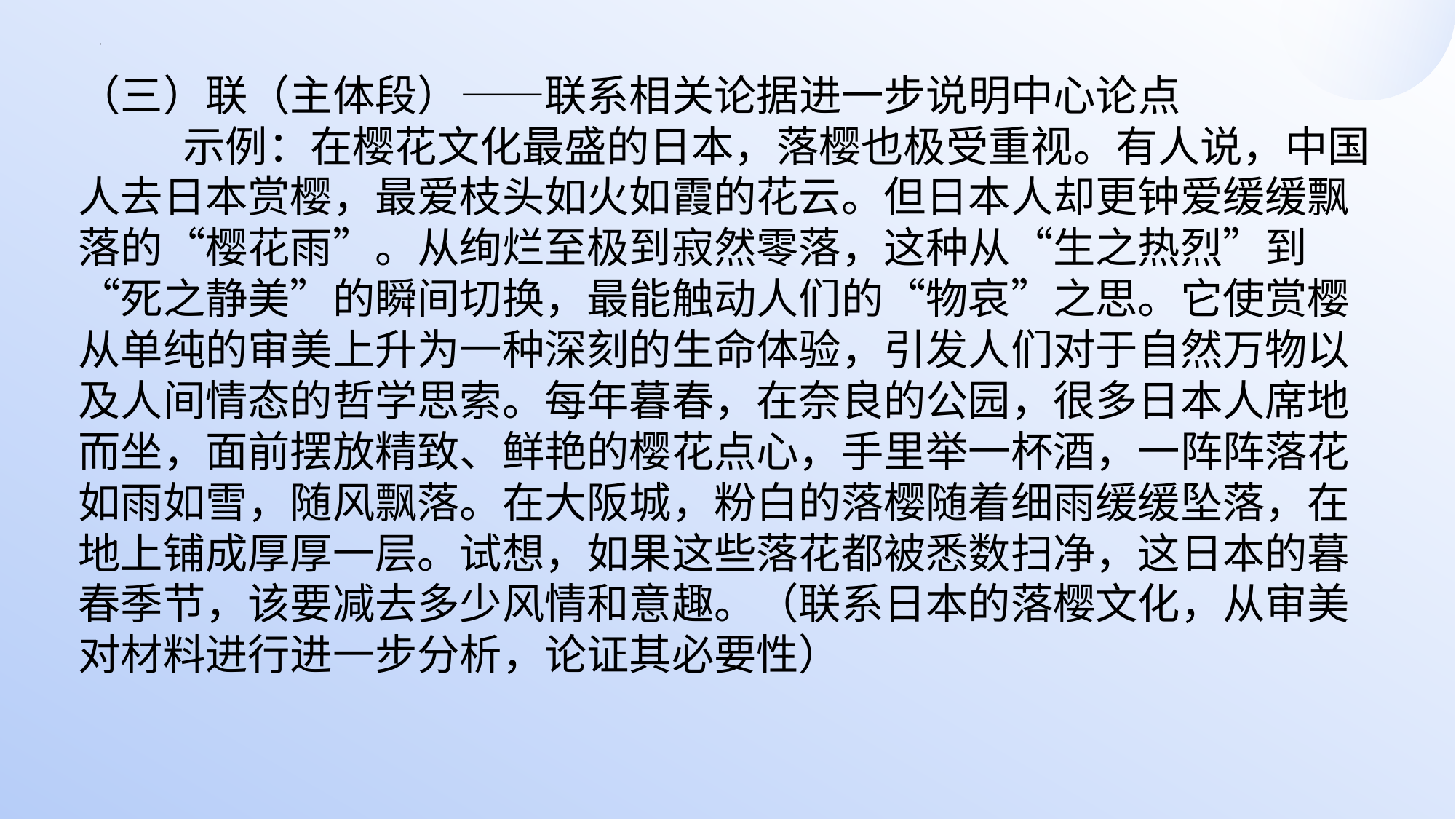

（三）联（主体段）——联系相关论据进一步说明中心论点
          示例：在樱花文化最盛的日本，落樱也极受重视。有人说，中国人去日本赏樱，最爱枝头如火如霞的花云。但日本人却更钟爱缓缓飘落的“樱花雨”。从绚烂至极到寂然零落，这种从“生之热烈”到“死之静美”的瞬间切换，最能触动人们的“物哀”之思。它使赏樱从单纯的审美上升为一种深刻的生命体验，引发人们对于自然万物以及人间情态的哲学思索。每年暮春，在奈良的公园，很多日本人席地而坐，面前摆放精致、鲜艳的樱花点心，手里举一杯酒，一阵阵落花如雨如雪，随风飘落。在大阪城，粉白的落樱随着细雨缓缓坠落，在地上铺成厚厚一层。试想，如果这些落花都被悉数扫净，这日本的暮春季节，该要减去多少风情和意趣。（联系日本的落樱文化，从审美对材料进行进一步分析，论证其必要性）